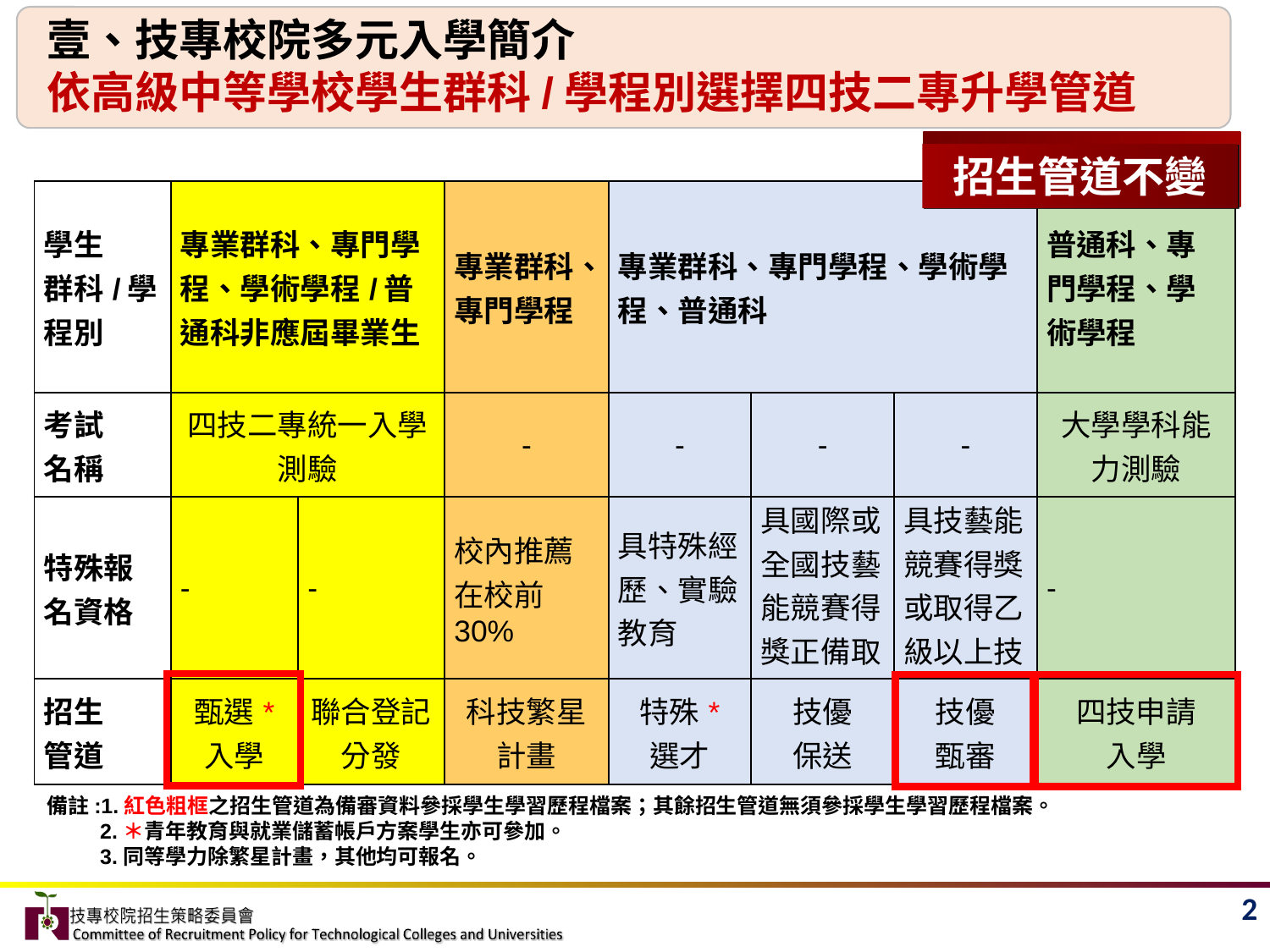

壹、技專校院多元入學簡介
依高級中等學校學生群科/學程別選擇四技二專升學管道

招生管道不變
| 學生 群科/學程別 | 專業群科、專門學程、學術學程/普通科非應屆畢業生 |  | 專業群科、 專門學程 | 專業群科、專門學程、學術學程、普通科 |  |  | 普通科、專門學程、學術學程 |
| --- | --- | --- | --- | --- | --- | --- | --- |
| 考試 名稱 | 四技二專統一入學測驗 |  | - | - | - | - | 大學學科能力測驗 |
| 特殊報名資格 | - | - | 校內推薦 在校前30% | 具特殊經歷、實驗教育 | 具國際或全國技藝能競賽得獎正備取國手 | 具技藝能競賽得獎或取得乙級以上技術士證 | - |
| 招生 管道 | 甄選\* 入學 | 聯合登記分發 | 科技繁星計畫 | 特殊\* 選才 | 技優 保送 | 技優 甄審 | 四技申請 入學 |

備註:1.紅色粗框之招生管道為備審資料參採學生學習歷程檔案；其餘招生管道無須參採學生學習歷程檔案。
         2.＊青年教育與就業儲蓄帳戶方案學生亦可參加。
         3.同等學力除繁星計畫，其他均可報名。